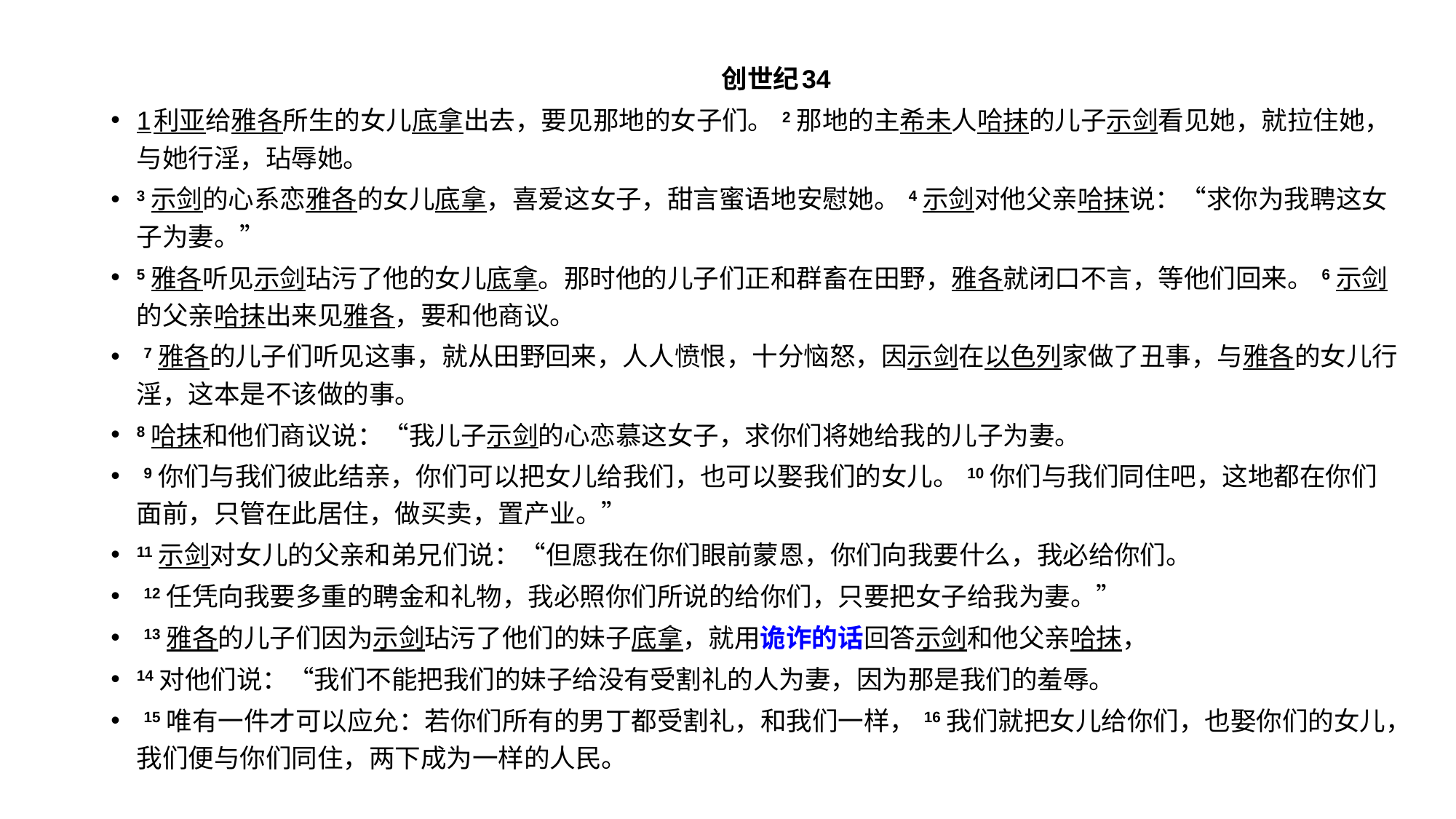

创世纪34
1利亚给雅各所生的女儿底拿出去，要见那地的女子们。 2 那地的主希未人哈抹的儿子示剑看见她，就拉住她，与她行淫，玷辱她。
3 示剑的心系恋雅各的女儿底拿，喜爱这女子，甜言蜜语地安慰她。 4 示剑对他父亲哈抹说：“求你为我聘这女子为妻。”
5 雅各听见示剑玷污了他的女儿底拿。那时他的儿子们正和群畜在田野，雅各就闭口不言，等他们回来。 6 示剑的父亲哈抹出来见雅各，要和他商议。
 7 雅各的儿子们听见这事，就从田野回来，人人愤恨，十分恼怒，因示剑在以色列家做了丑事，与雅各的女儿行淫，这本是不该做的事。
8 哈抹和他们商议说：“我儿子示剑的心恋慕这女子，求你们将她给我的儿子为妻。
 9 你们与我们彼此结亲，你们可以把女儿给我们，也可以娶我们的女儿。 10 你们与我们同住吧，这地都在你们面前，只管在此居住，做买卖，置产业。”
11 示剑对女儿的父亲和弟兄们说：“但愿我在你们眼前蒙恩，你们向我要什么，我必给你们。
 12 任凭向我要多重的聘金和礼物，我必照你们所说的给你们，只要把女子给我为妻。”
 13 雅各的儿子们因为示剑玷污了他们的妹子底拿，就用诡诈的话回答示剑和他父亲哈抹，
14 对他们说：“我们不能把我们的妹子给没有受割礼的人为妻，因为那是我们的羞辱。
 15 唯有一件才可以应允：若你们所有的男丁都受割礼，和我们一样， 16 我们就把女儿给你们，也娶你们的女儿，我们便与你们同住，两下成为一样的人民。